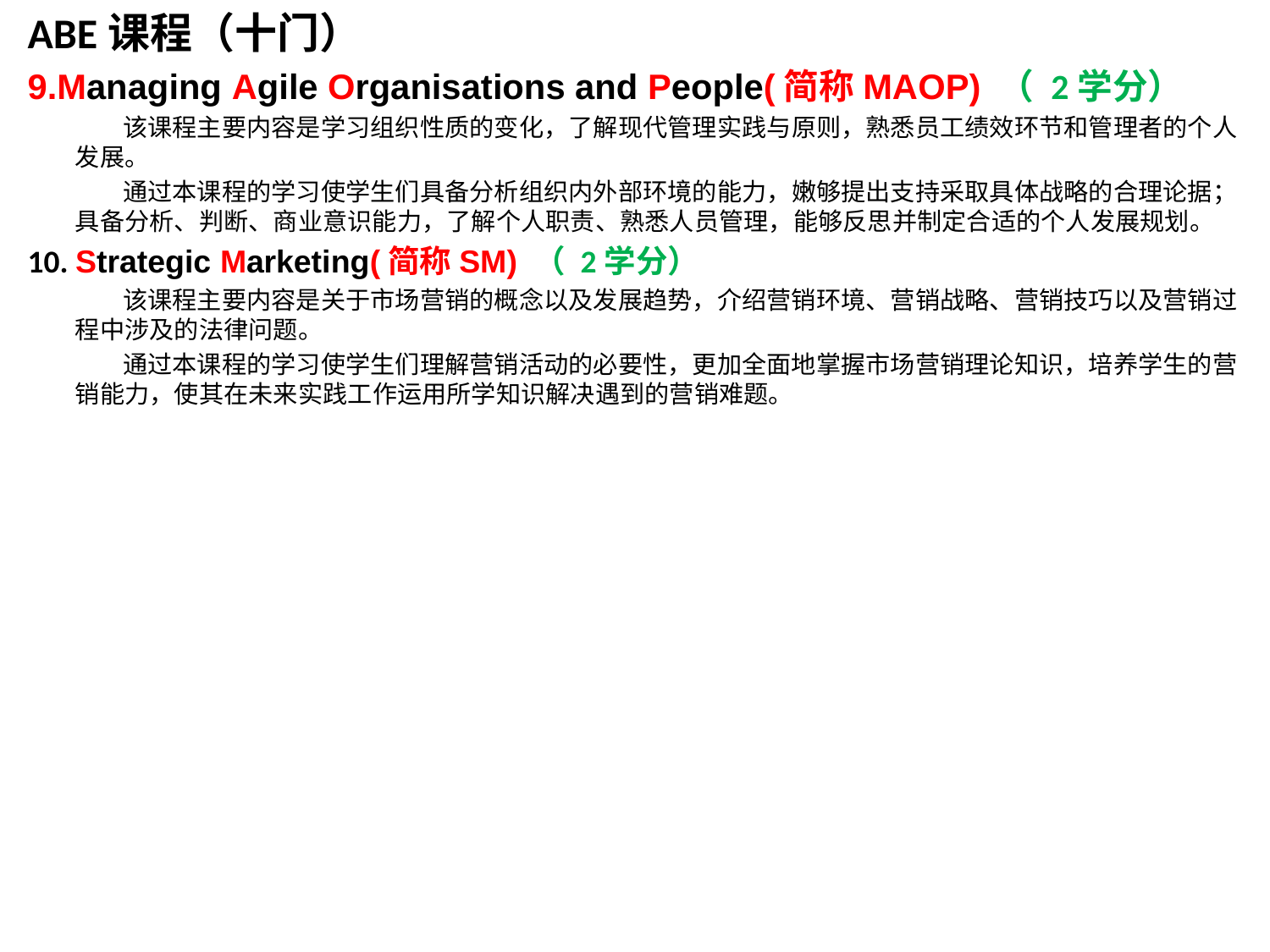

ABE课程（十门）
9.Managing Agile Organisations and People(简称MAOP) （ 2学分）
该课程主要内容是学习组织性质的变化，了解现代管理实践与原则，熟悉员工绩效环节和管理者的个人发展。
通过本课程的学习使学生们具备分析组织内外部环境的能力，嫩够提出支持采取具体战略的合理论据；具备分析、判断、商业意识能力，了解个人职责、熟悉人员管理，能够反思并制定合适的个人发展规划。
10. Strategic Marketing(简称SM) （ 2学分）
该课程主要内容是关于市场营销的概念以及发展趋势，介绍营销环境、营销战略、营销技巧以及营销过程中涉及的法律问题。
通过本课程的学习使学生们理解营销活动的必要性，更加全面地掌握市场营销理论知识，培养学生的营销能力，使其在未来实践工作运用所学知识解决遇到的营销难题。